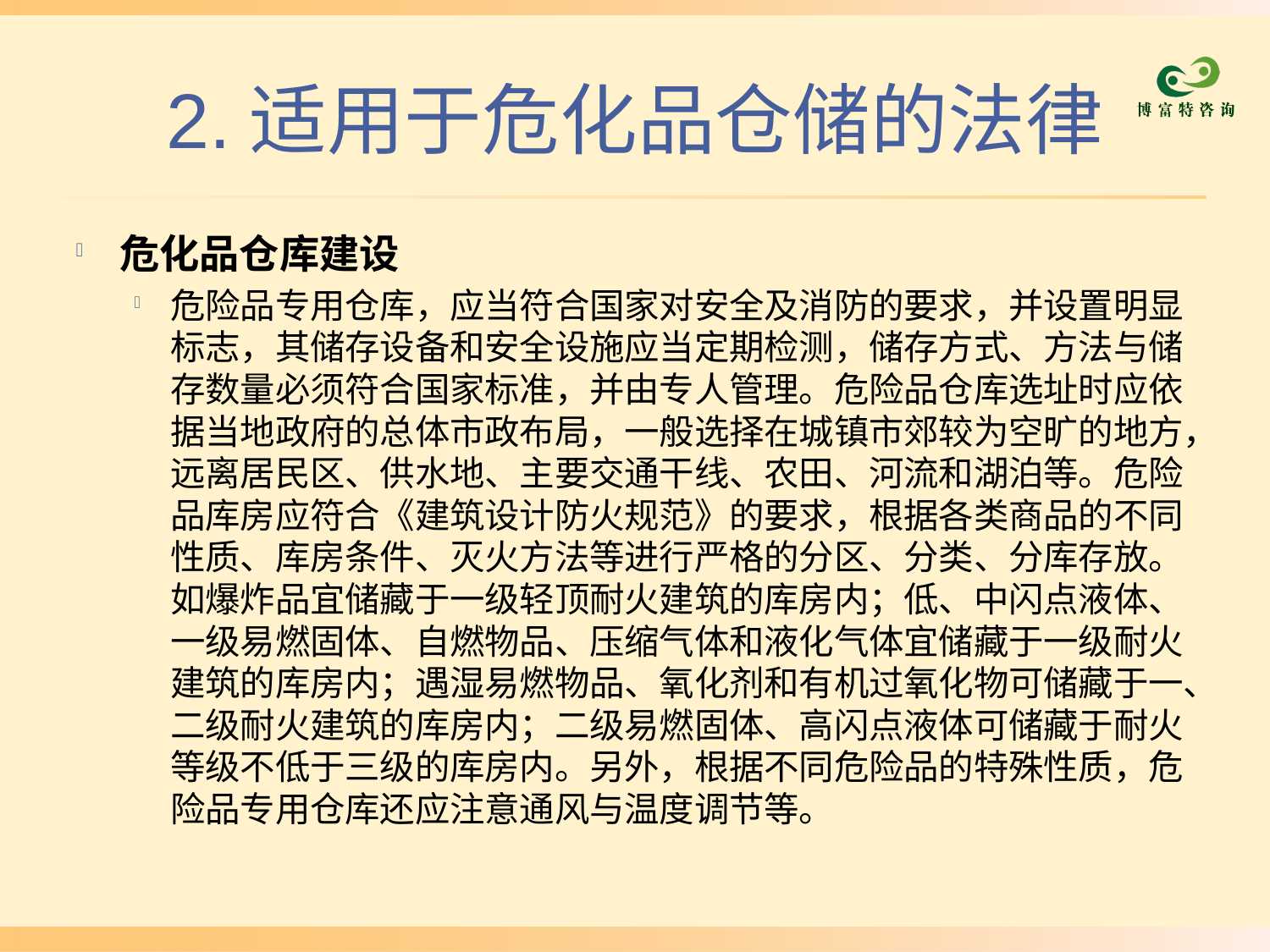

# 2.适用于危化品仓储的法律
危化品仓库建设
危险品专用仓库，应当符合国家对安全及消防的要求，并设置明显标志，其储存设备和安全设施应当定期检测，储存方式、方法与储存数量必须符合国家标准，并由专人管理。危险品仓库选址时应依据当地政府的总体市政布局，一般选择在城镇市郊较为空旷的地方，远离居民区、供水地、主要交通干线、农田、河流和湖泊等。危险品库房应符合《建筑设计防火规范》的要求，根据各类商品的不同性质、库房条件、灭火方法等进行严格的分区、分类、分库存放。如爆炸品宜储藏于一级轻顶耐火建筑的库房内；低、中闪点液体、一级易燃固体、自燃物品、压缩气体和液化气体宜储藏于一级耐火建筑的库房内；遇湿易燃物品、氧化剂和有机过氧化物可储藏于一、二级耐火建筑的库房内；二级易燃固体、高闪点液体可储藏于耐火等级不低于三级的库房内。另外，根据不同危险品的特殊性质，危险品专用仓库还应注意通风与温度调节等。